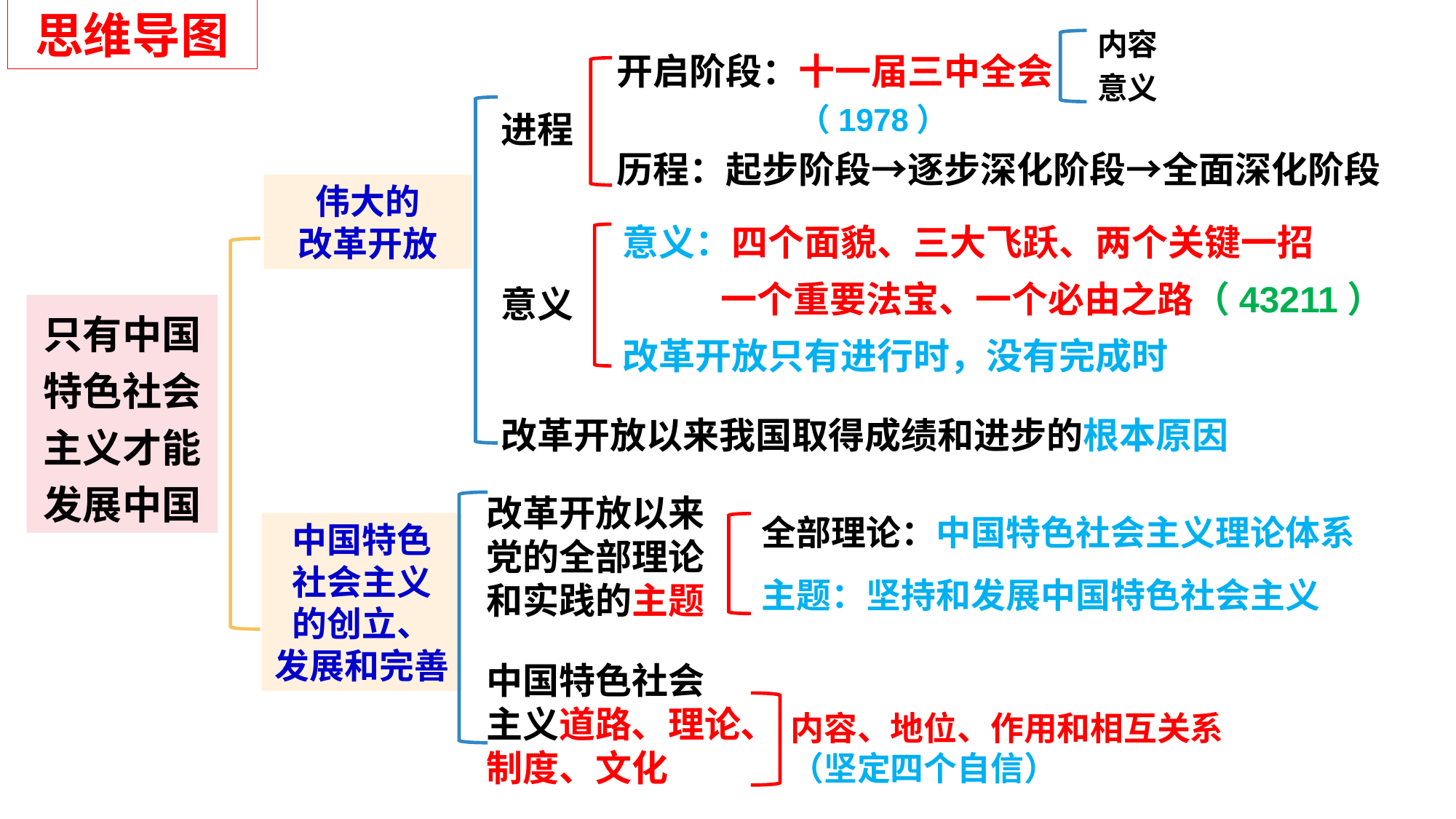

思维导图
内容
意义

开启阶段：十一届三中全会
                        （1978）
历程：起步阶段→逐步深化阶段→全面深化阶段

进程

意义

改革开放以来我国取得成绩和进步的根本原因

伟大的
改革开放
意义：四个面貌、三大飞跃、两个关键一招
           一个重要法宝、一个必由之路（43211）
改革开放只有进行时，没有完成时

只有中国特色社会主义才能发展中国
改革开放以来
党的全部理论
和实践的主题

中国特色社会
主义道路、理论、制度、文化

中国特色
社会主义
的创立、
发展和完善

全部理论：中国特色社会主义理论体系
主题：坚持和发展中国特色社会主义

内容、地位、作用和相互关系
（坚定四个自信）